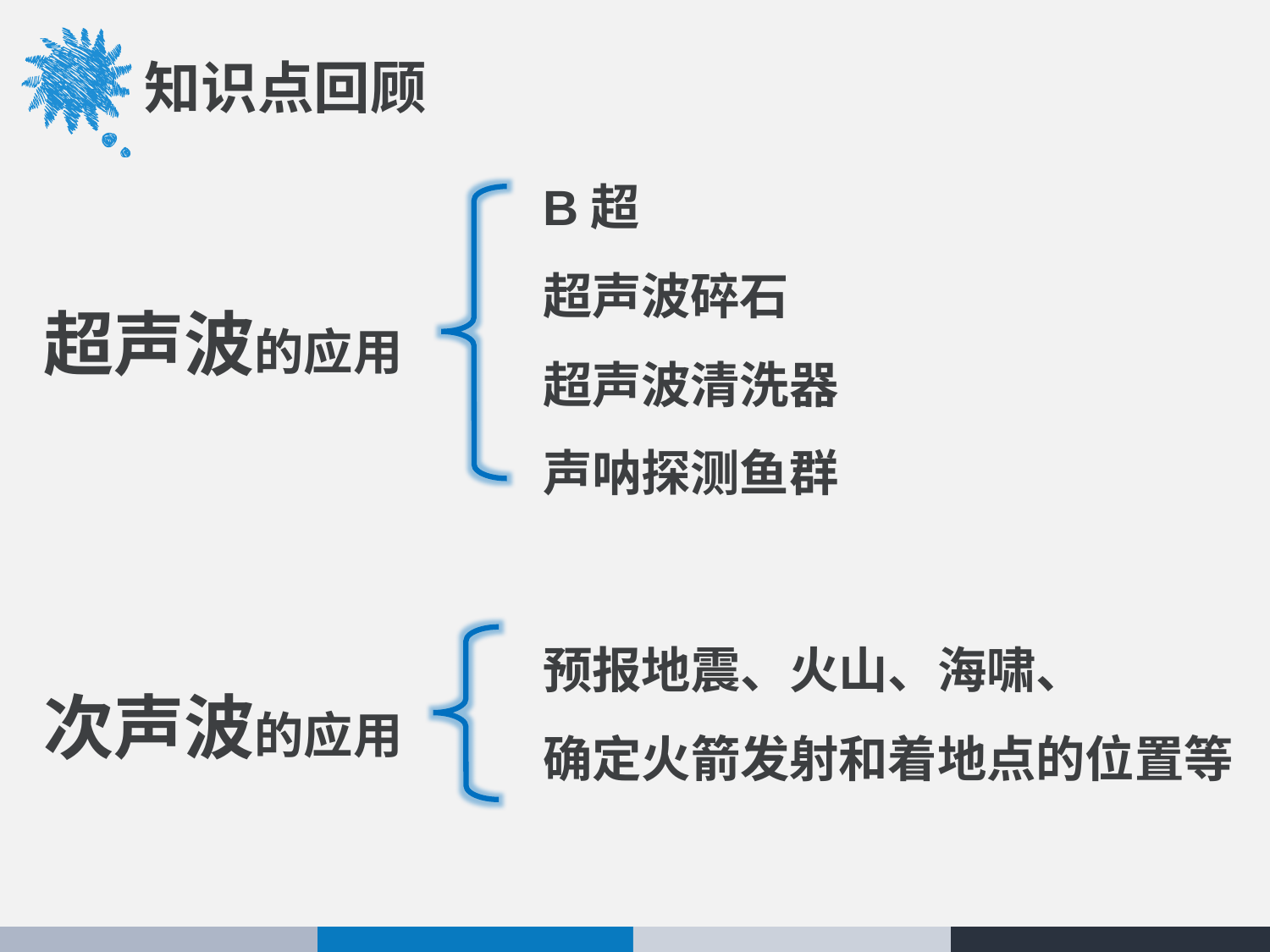

知识点回顾

B超
超声波碎石
超声波清洗器
声呐探测鱼群

超声波的应用
预报地震、火山、海啸、
确定火箭发射和着地点的位置等

次声波的应用